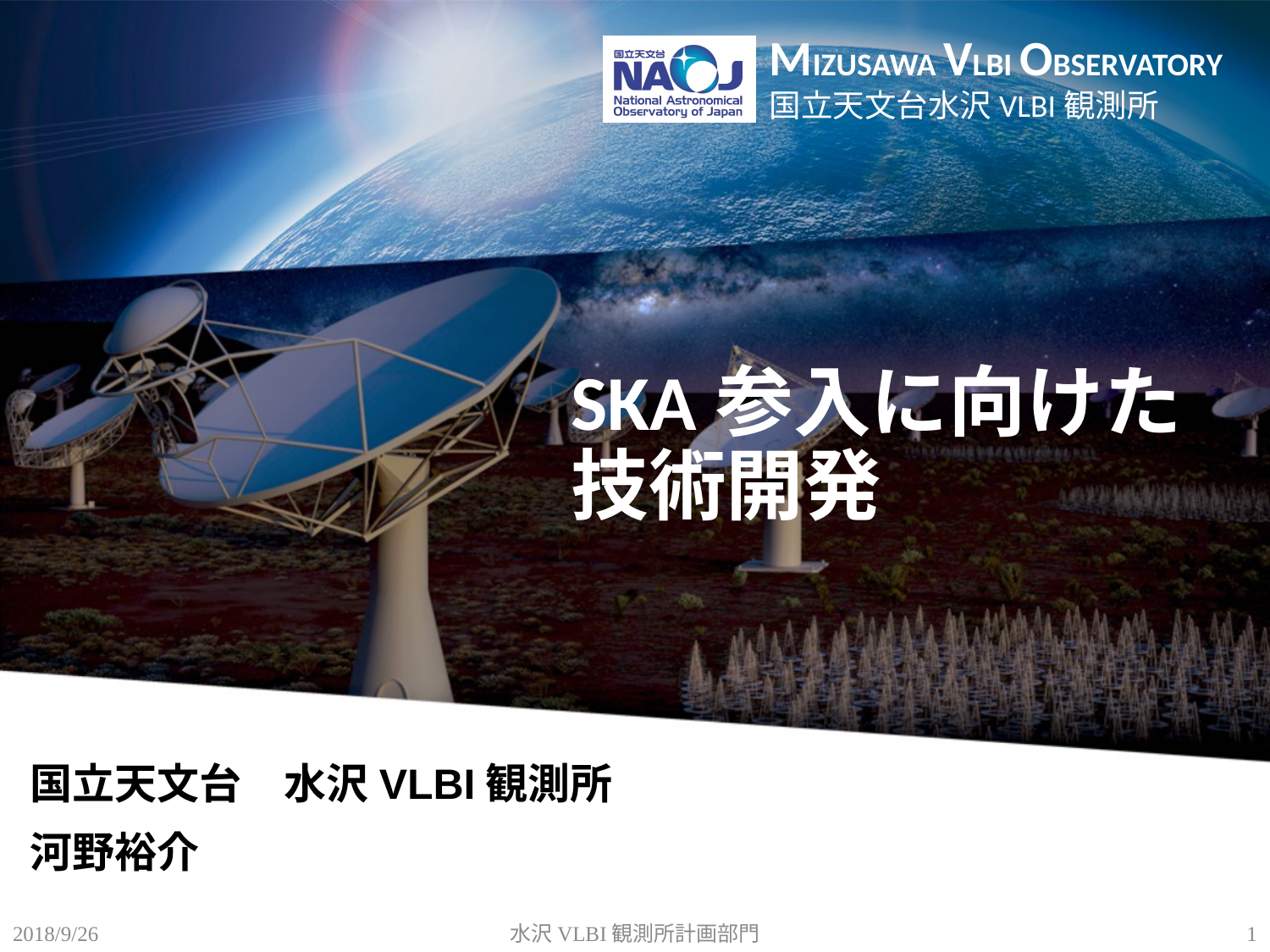

# SKA参入に向けた技術開発
国立天文台　水沢VLBI観測所
河野裕介
2018/9/26
水沢VLBI観測所計画部門
1